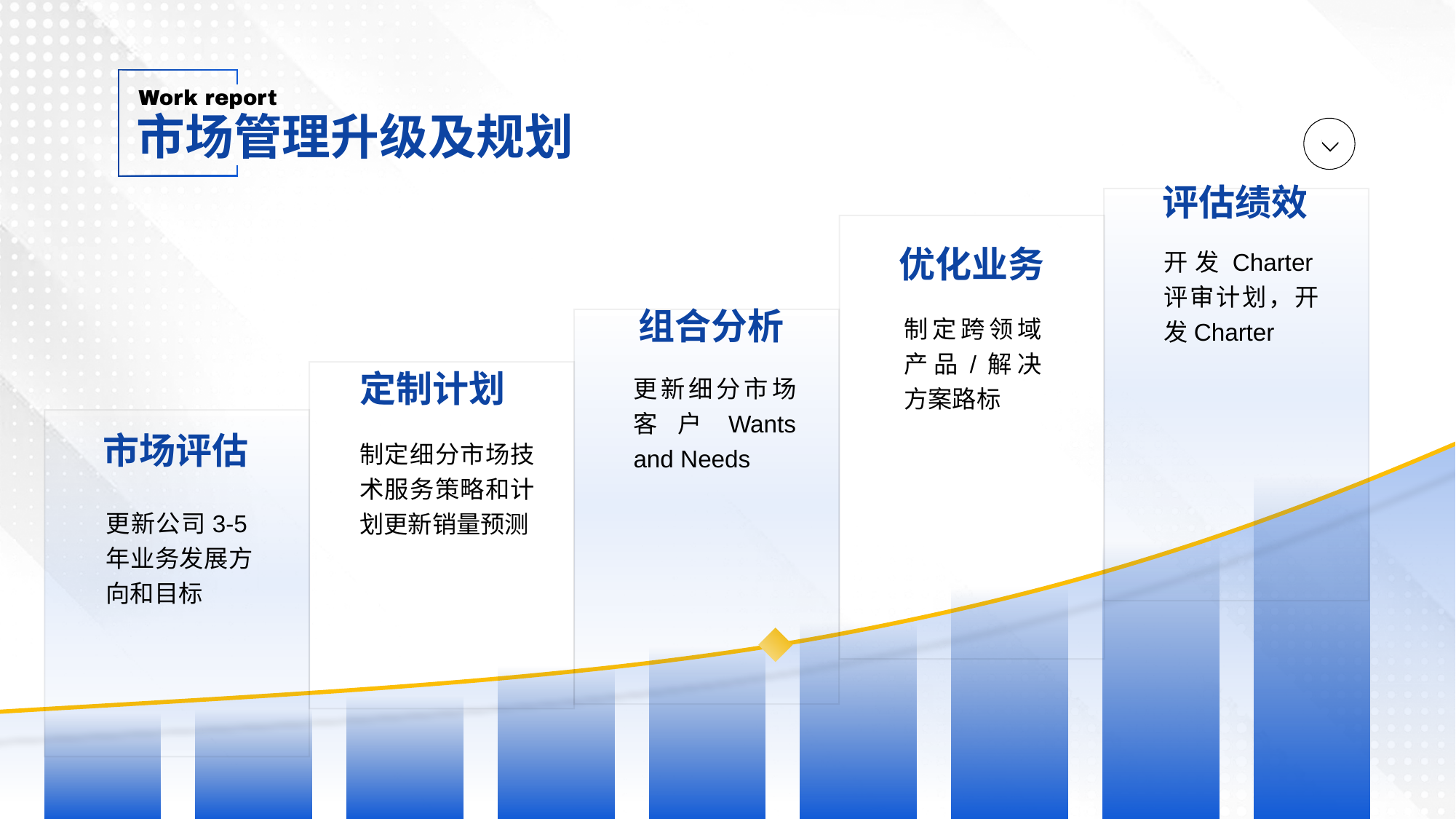

市场管理升级及规划
评估绩效

开发Charter评审计划，开发Charter
优化业务
组合分析
制定跨领域产品/解决方案路标
定制计划
更新细分市场客户Wants and Needs
市场评估
制定细分市场技术服务策略和计划更新销量预测
更新公司3-5年业务发展方向和目标